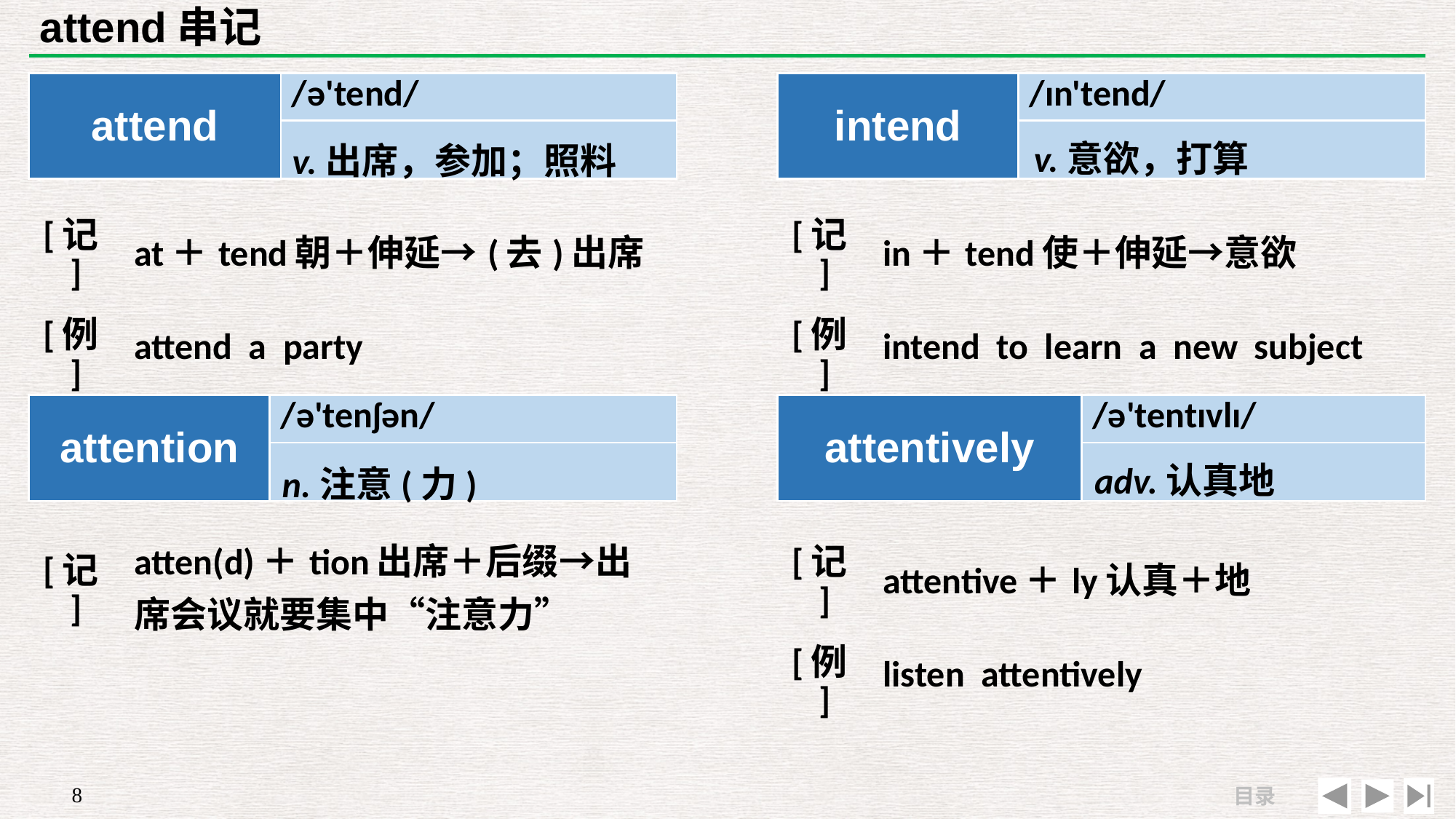

# attend串记

| attend | /ə'tend/ |
| --- | --- |
|  |  |
| intend | /ɪn'tend/ |
| --- | --- |
|  |  |
v.意欲，打算
v.出席，参加；照料
| [记] | at＋tend朝＋伸延→(去)出席 |
| --- | --- |
| [例] | attend a party |
| [记] | in＋tend使＋伸延→意欲 |
| --- | --- |
| [例] | intend to learn a new subject |
| attention | /ə'tenʃən/ |
| --- | --- |
|  |  |
| attentively | /ə'tentɪvlɪ/ |
| --- | --- |
|  |  |
adv.认真地
n.注意(力)
| [记] | atten(d)＋tion出席＋后缀→出席会议就要集中“注意力” |
| --- | --- |
|  |  |
| [记] | attentive＋ly认真＋地 |
| --- | --- |
| [例] | listen attentively |